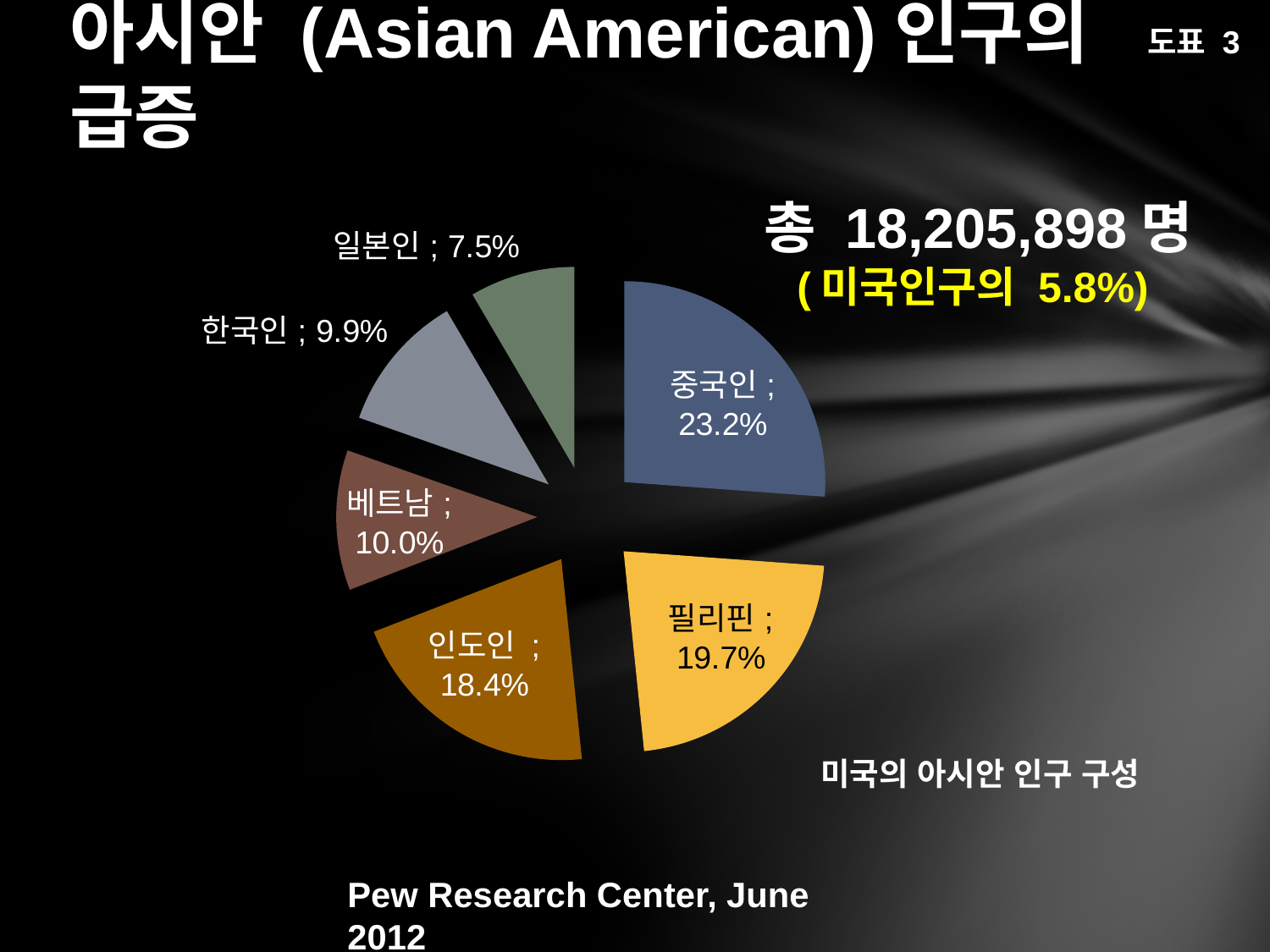

도표 3
# 아시안 (Asian American)인구의 급증

### Chart

| Category | 미국의 아시안 인구 |
|---|---|
| 중국인 | 0.232 |
| 필리핀 | 0.197 |
| 인도인  | 0.1840000000000002 |
| 베트남 | 0.1 |
| 한국인 | 0.09900000000000005 |
| 일본인 | 0.07500000000000001 |
총 18,205,898명
     (미국인구의 5.8%)
Pew Research Center, June 2012